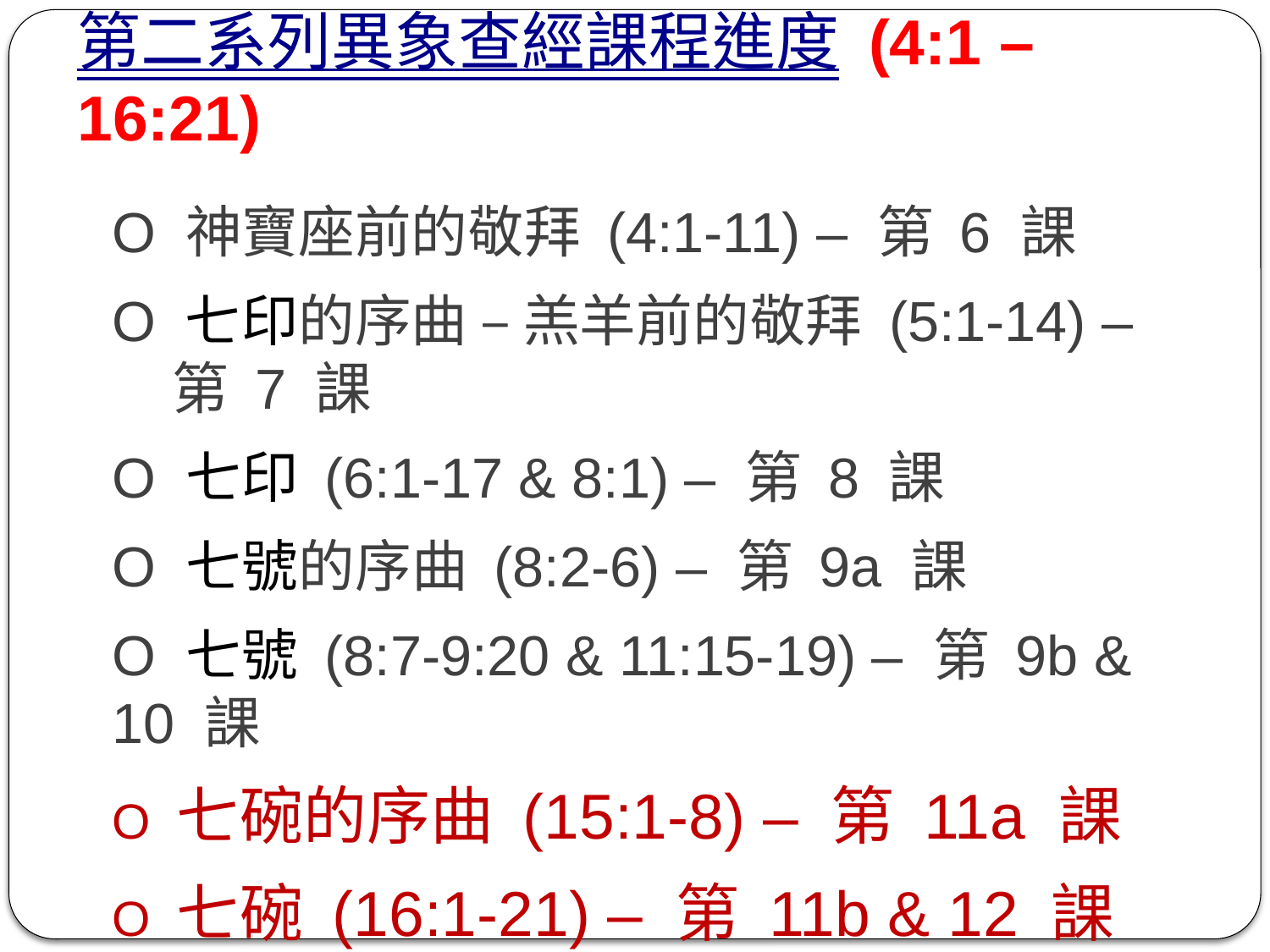

第二系列異象查經課程進度 (4:1 – 16:21)
O 神寶座前的敬拜 (4:1-11) – 第 6 課
O 七印的序曲 – 羔羊前的敬拜 (5:1-14) – 第 7 課
O 七印 (6:1-17 & 8:1) – 第 8 課
O 七號的序曲 (8:2-6) – 第 9a 課
O 七號 (8:7-9:20 & 11:15-19) – 第 9b & 10 課
O 七碗的序曲 (15:1-8) – 第 11a 課
O 七碗 (16:1-21) – 第 11b & 12 課